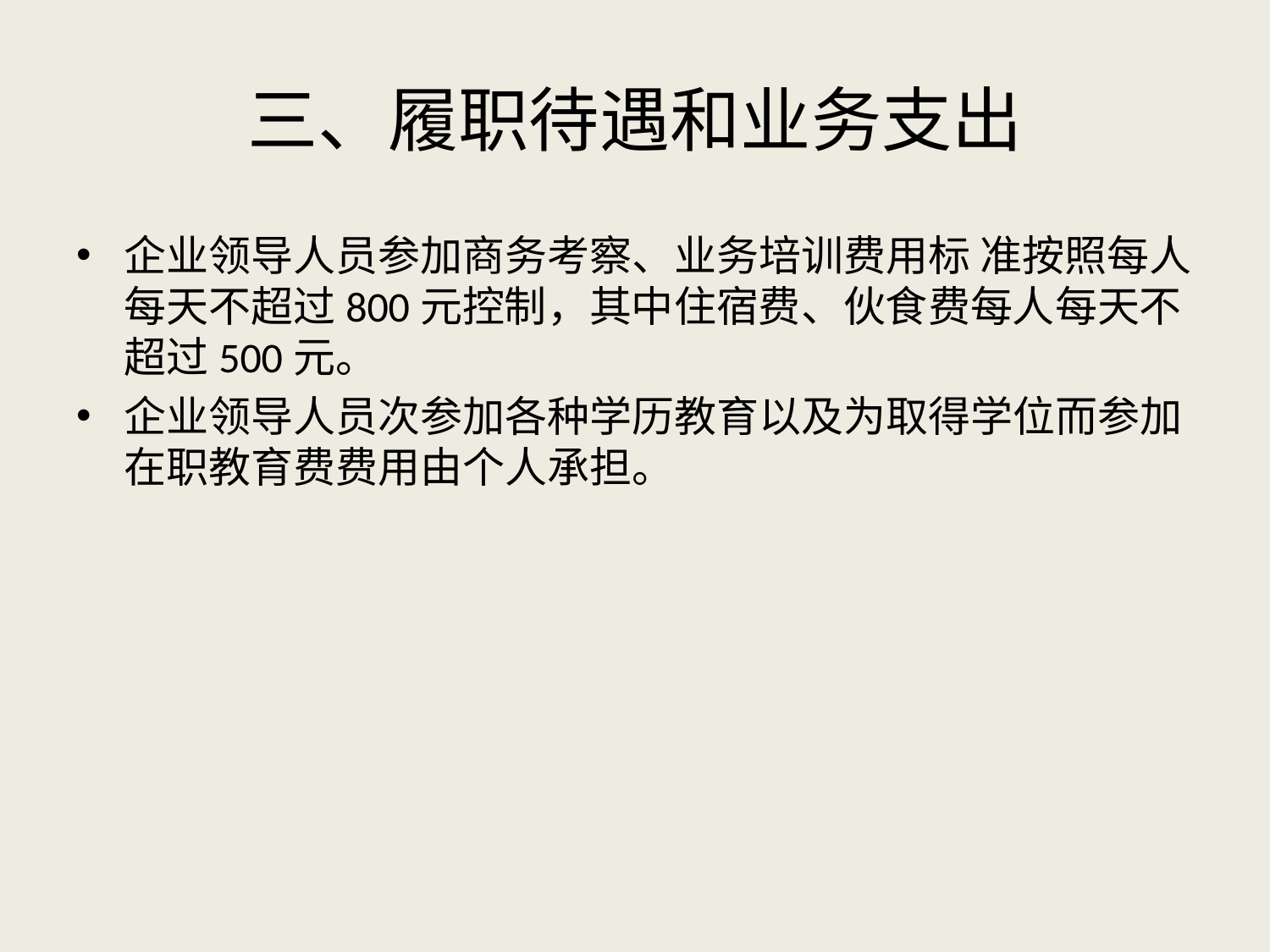

# 三、履职待遇和业务支出
企业领导人员参加商务考察、业务培训费用标 准按照每人每天不超过800元控制，其中住宿费、伙食费每人每天不超过500元。
企业领导人员次参加各种学历教育以及为取得学位而参加在职教育费费用由个人承担。